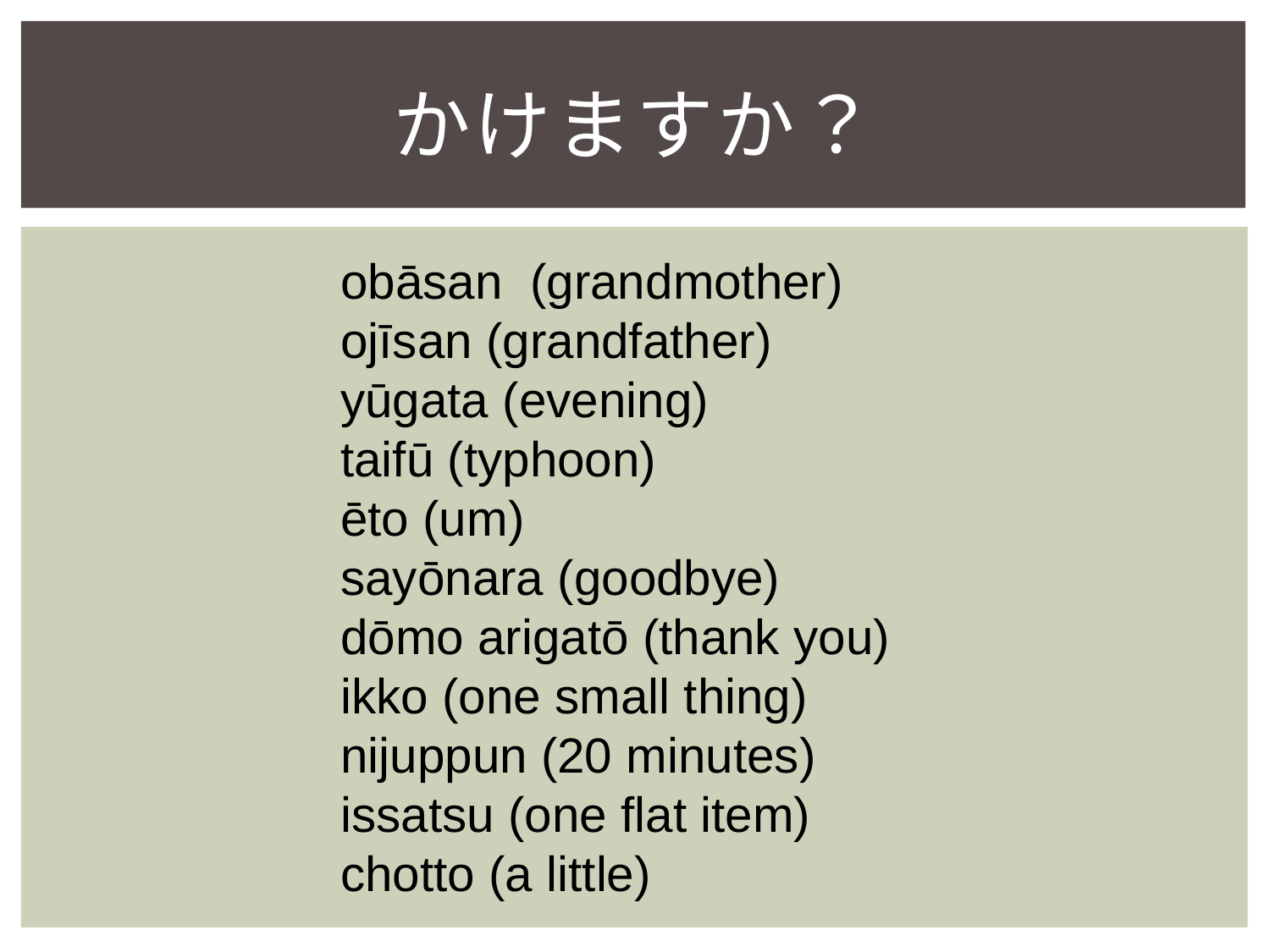

# かけますか？
obāsan  (grandmother)
ojīsan (grandfather)
yūgata (evening)
taifū (typhoon)
ēto (um)
sayōnara (goodbye)
dōmo arigatō (thank you)
ikko (one small thing)
nijuppun (20 minutes)
issatsu (one flat item)
chotto (a little)